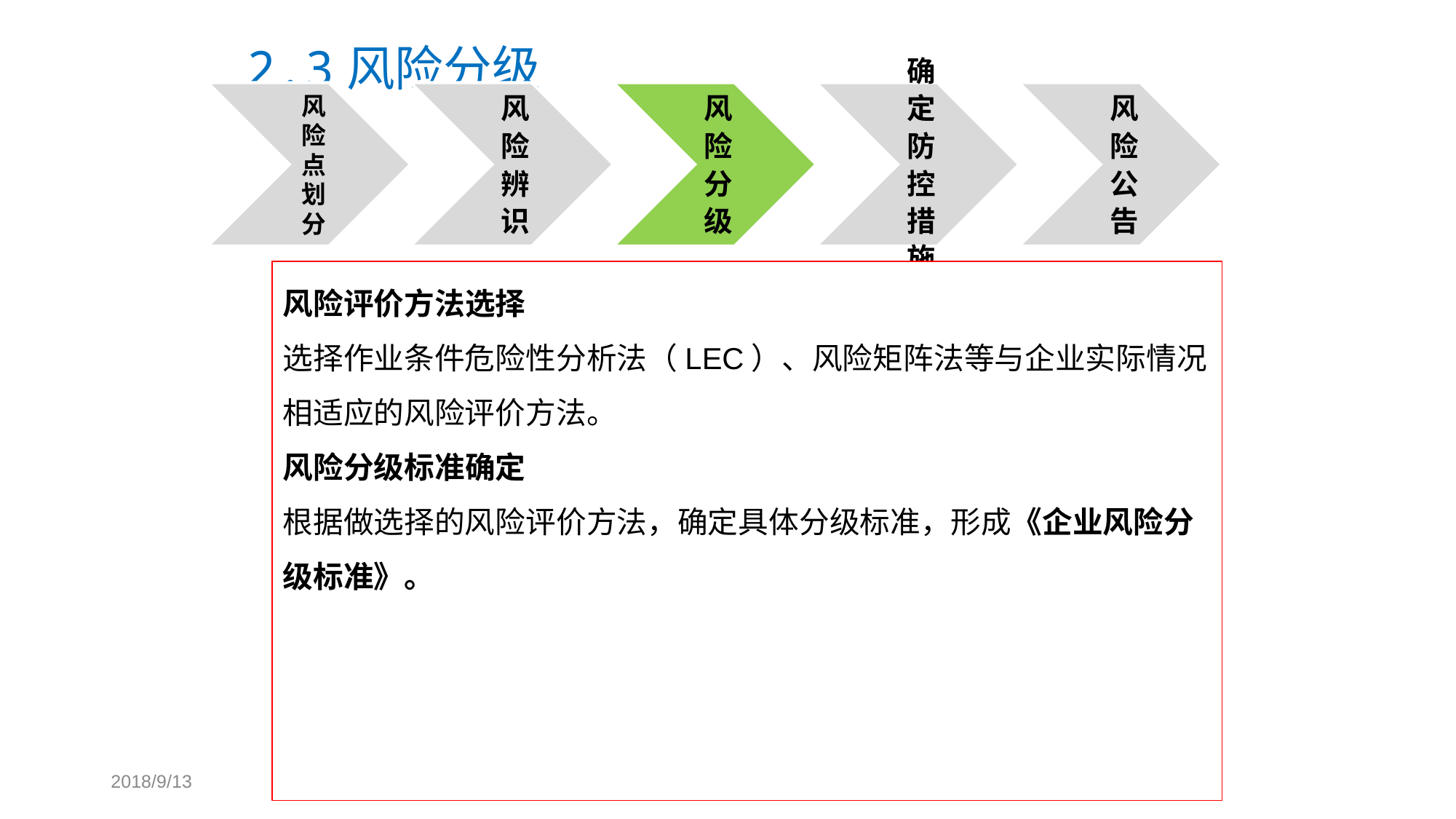

# 2.3风险分级
风险点划分
风险辨识
风险分级
确定防控措施
风险公告
风险评价方法选择
选择作业条件危险性分析法（LEC）、风险矩阵法等与企业实际情况相适应的风险评价方法。
风险分级标准确定
根据做选择的风险评价方法，确定具体分级标准，形成《企业风险分级标准》。

2018/9/13